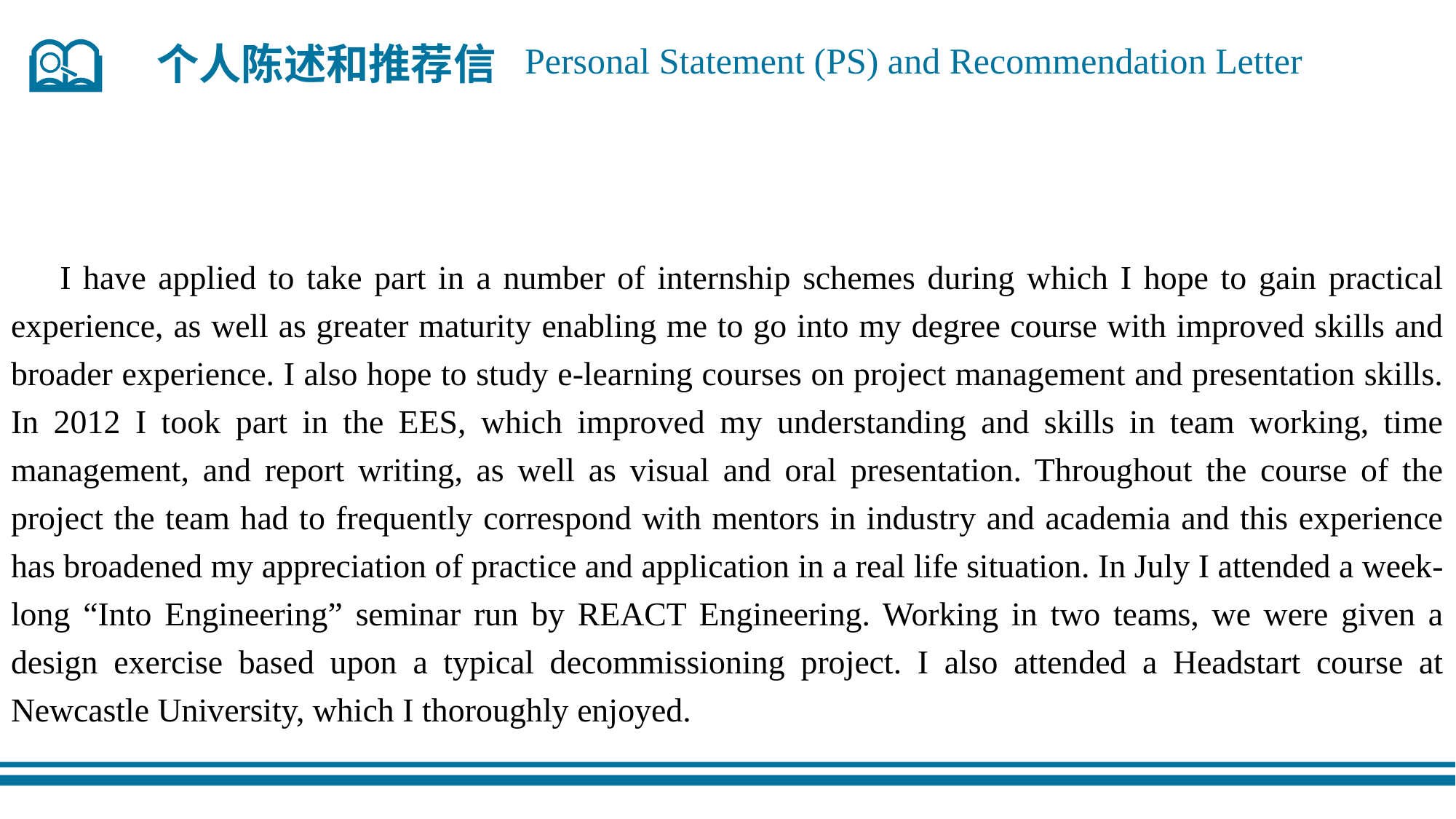

个人陈述和推荐信
Personal Statement (PS) and Recommendation Letter
    I have applied to take part in a number of internship schemes during which I hope to gain practical experience, as well as greater maturity enabling me to go into my degree course with improved skills and broader experience. I also hope to study e-learning courses on project management and presentation skills. In 2012 I took part in the EES, which improved my understanding and skills in team working, time management, and report writing, as well as visual and oral presentation. Throughout the course of the project the team had to frequently correspond with mentors in industry and academia and this experience has broadened my appreciation of practice and application in a real life situation. In July I attended a week-long “Into Engineering” seminar run by REACT Engineering. Working in two teams, we were given a design exercise based upon a typical decommissioning project. I also attended a Headstart course at Newcastle University, which I thoroughly enjoyed.